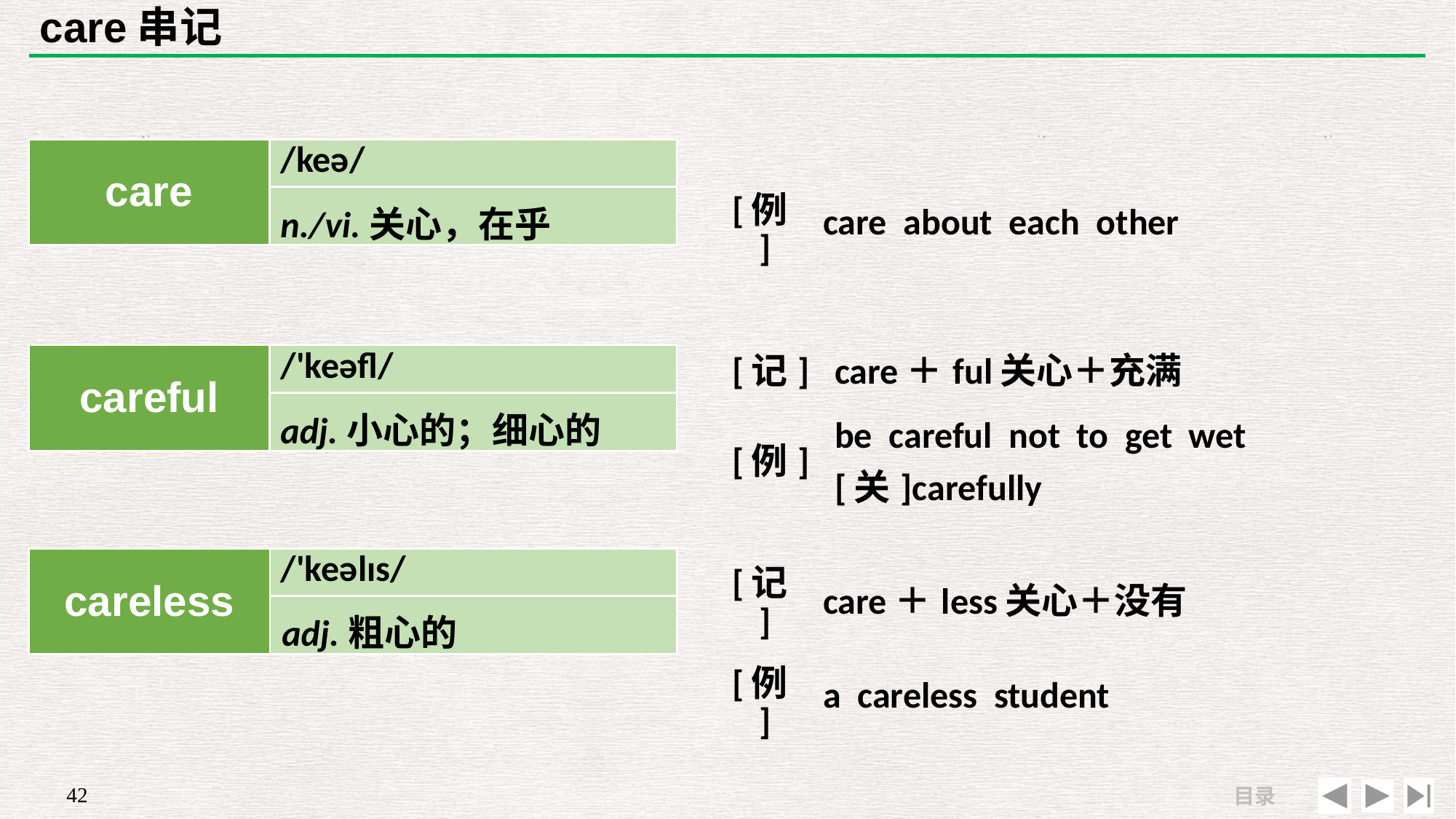

# care串记

|  |  |
| --- | --- |
| [例] | care about each other |
| care | /keə/ |
| --- | --- |
|  |  |
n./vi.关心，在乎
| [记] | care＋ful关心＋充满 |
| --- | --- |
| [例] | be careful not to get wet　[关]carefully |
| careful | /'keəfl/ |
| --- | --- |
|  |  |
adj.小心的；细心的
| careless | /'keəlɪs/ |
| --- | --- |
|  |  |
| [记] | care＋less关心＋没有 |
| --- | --- |
| [例] | a careless student |
adj.粗心的